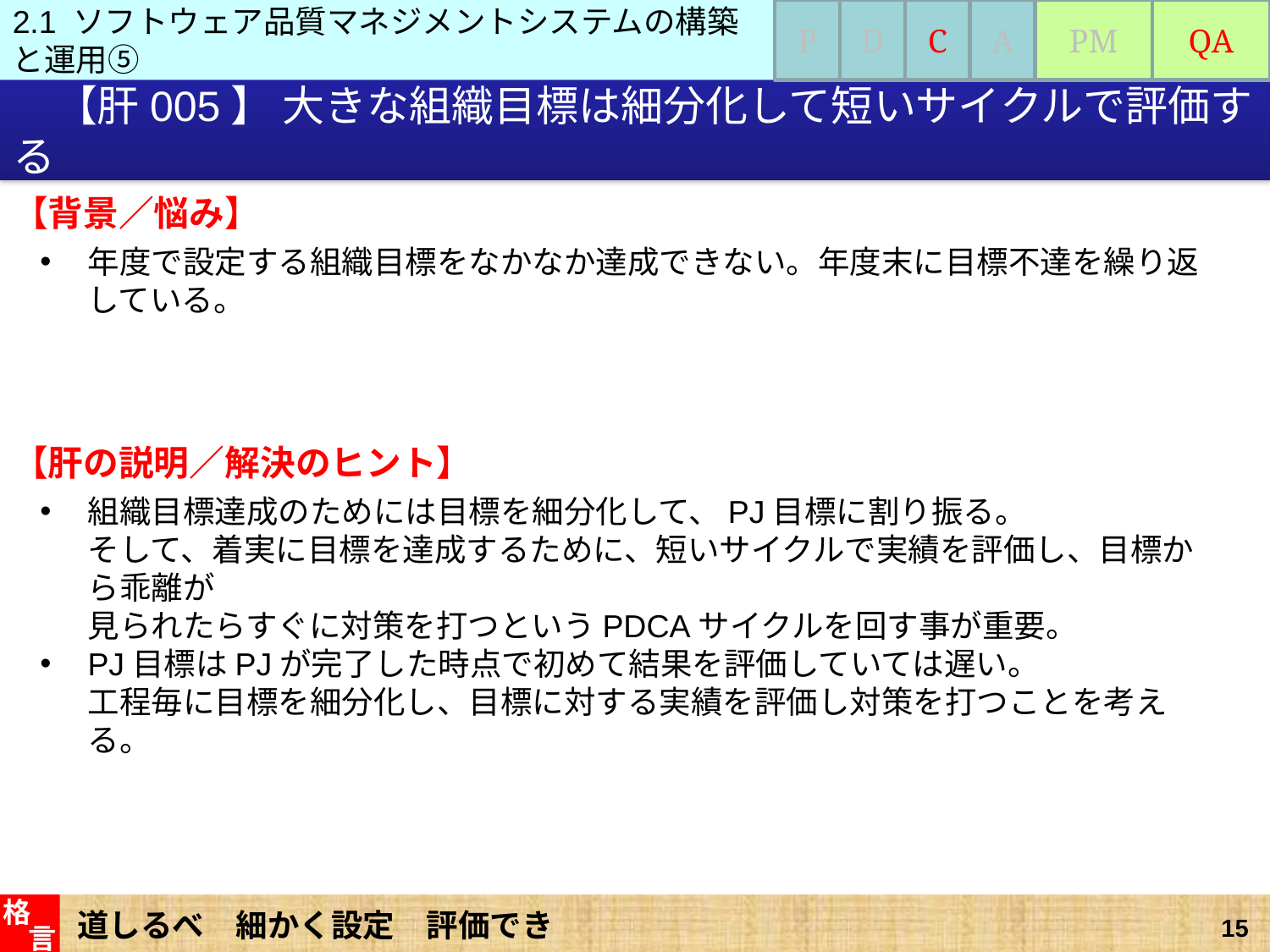

2.1 ソフトウェア品質マネジメントシステムの構築と運用⑤
P
D
C
A
PM
QA
# 【肝005】 大きな組織目標は細分化して短いサイクルで評価する
【背景／悩み】
年度で設定する組織目標をなかなか達成できない。年度末に目標不達を繰り返している。
【肝の説明／解決のヒント】
組織目標達成のためには目標を細分化して、PJ目標に割り振る。
そして、着実に目標を達成するために、短いサイクルで実績を評価し、目標から乖離が
見られたらすぐに対策を打つというPDCAサイクルを回す事が重要。
PJ目標はPJが完了した時点で初めて結果を評価していては遅い。
工程毎に目標を細分化し、目標に対する実績を評価し対策を打つことを考える。
道しるべ　細かく設定　評価でき
格
言
15